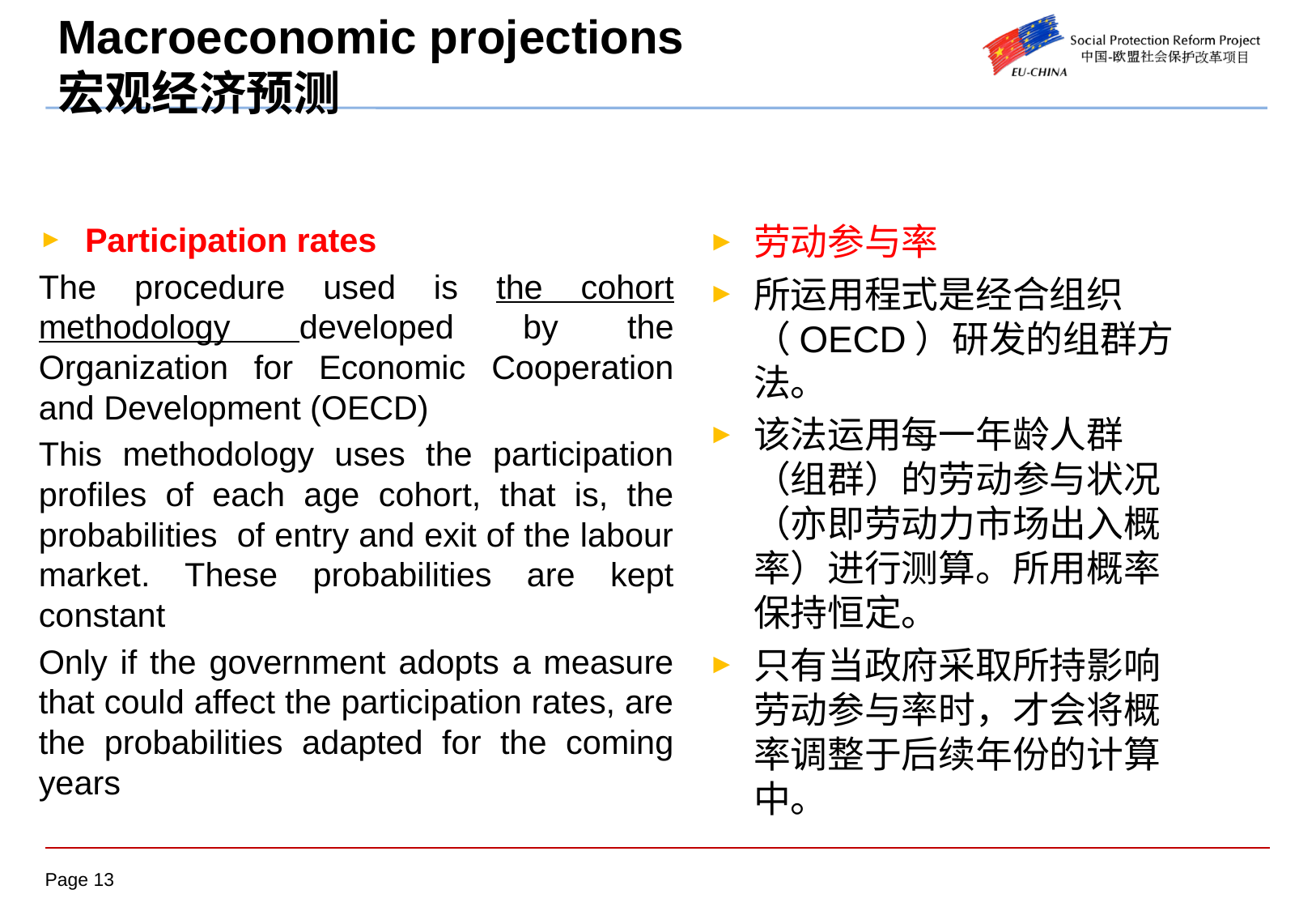

# Macroeconomic projections 宏观经济预测
Participation rates
The procedure used is the cohort methodology developed by the Organization for Economic Cooperation and Development (OECD)
This methodology uses the participation profiles of each age cohort, that is, the probabilities  of entry and exit of the labour market. These probabilities are kept constant
Only if the government adopts a measure that could affect the participation rates, are the probabilities adapted for the coming years
劳动参与率
所运用程式是经合组织（OECD）研发的组群方法。
该法运用每一年龄人群（组群）的劳动参与状况（亦即劳动力市场出入概率）进行测算。所用概率保持恒定。
只有当政府采取所持影响劳动参与率时，才会将概率调整于后续年份的计算中。